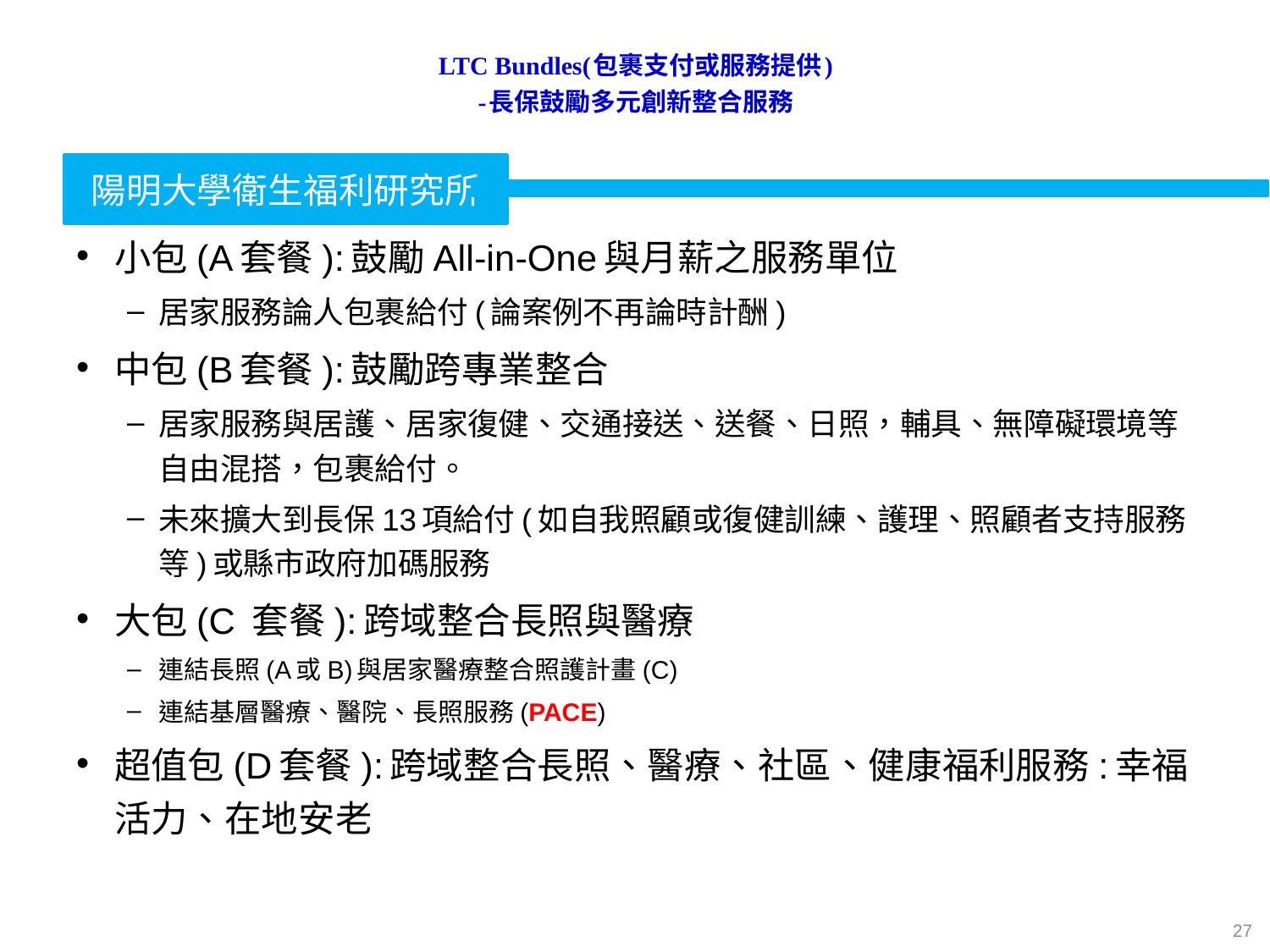

# LTC Bundles(包裹支付或服務提供) -長保鼓勵多元創新整合服務
小包(A套餐):鼓勵All-in-One與月薪之服務單位
居家服務論人包裹給付(論案例不再論時計酬)
中包(B套餐):鼓勵跨專業整合
居家服務與居護、居家復健、交通接送、送餐、日照，輔具、無障礙環境等自由混搭，包裹給付。
未來擴大到長保13項給付(如自我照顧或復健訓練、護理、照顧者支持服務等)或縣市政府加碼服務
大包(C 套餐):跨域整合長照與醫療
連結長照(A或B)與居家醫療整合照護計畫(C)
連結基層醫療、醫院、長照服務(PACE)
超值包(D套餐):跨域整合長照、醫療、社區、健康福利服務:幸福活力、在地安老

27